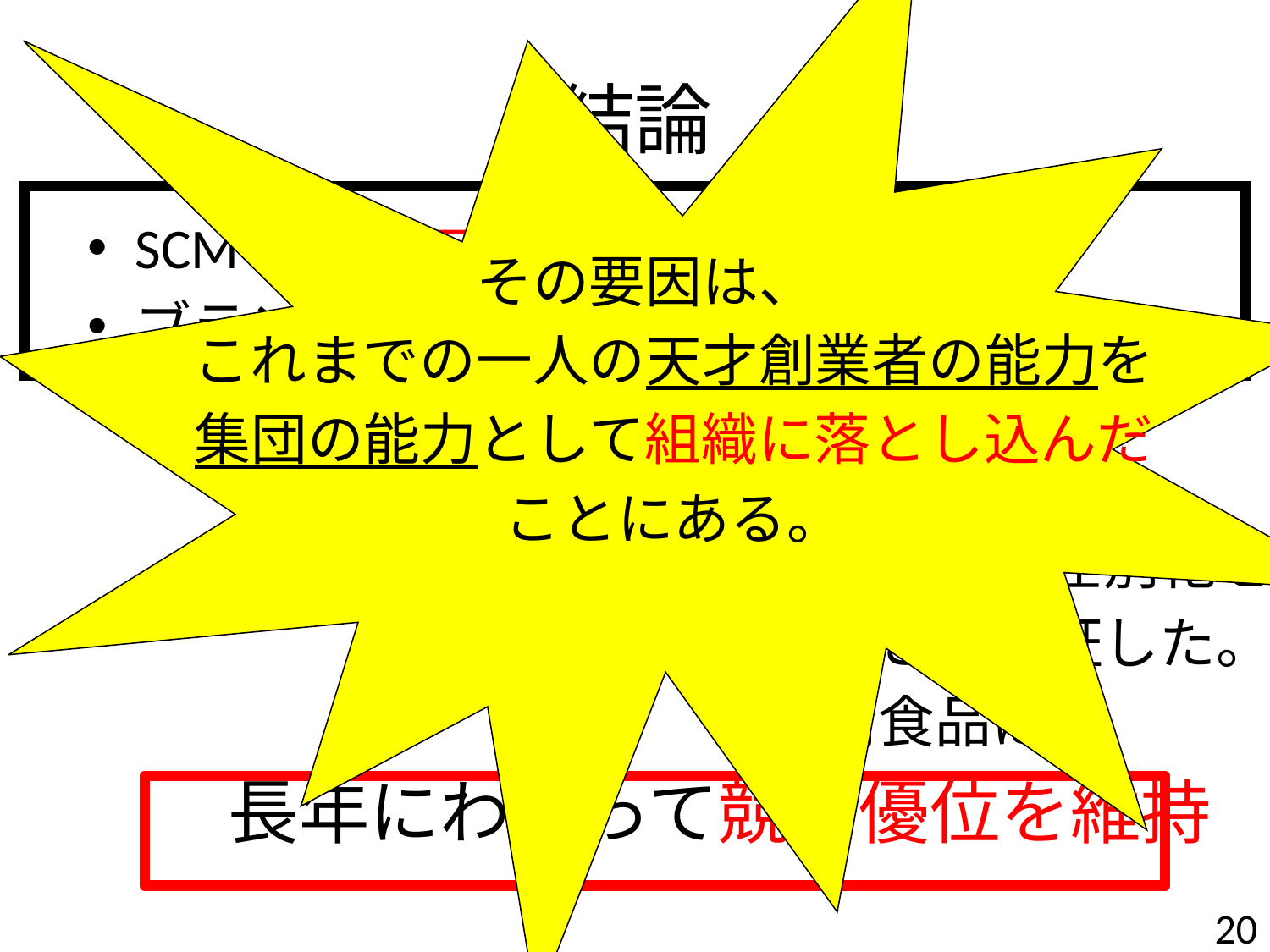

その要因は、
これまでの一人の天才創業者の能力を
集団の能力として組織に落とし込んだ
ことにある。

# 結論

SCMによるコストリーダーシップ
ブランドマネージャーを軸にした差別化

　　　　　　コストリーダーシップと差別化を
　　　　　　　同時に行えることを実証した。
　　　　　　　　　　　　日清食品は
　　長年にわたって競争優位を維持

20